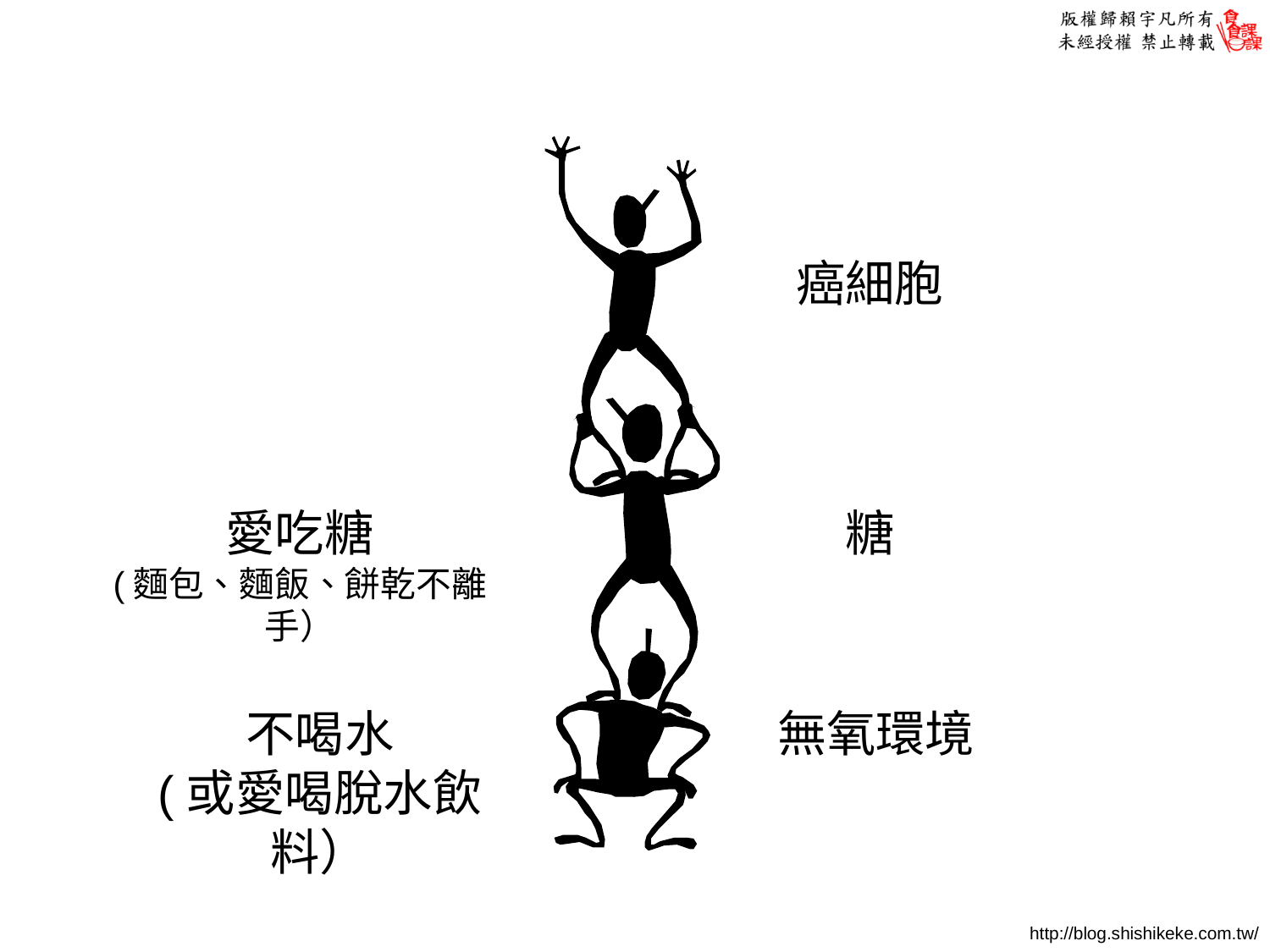

癌細胞

愛吃糖
(麵包、麵飯、餅乾不離手）
糖

不喝水
(或愛喝脫水飲料）
無氧環境